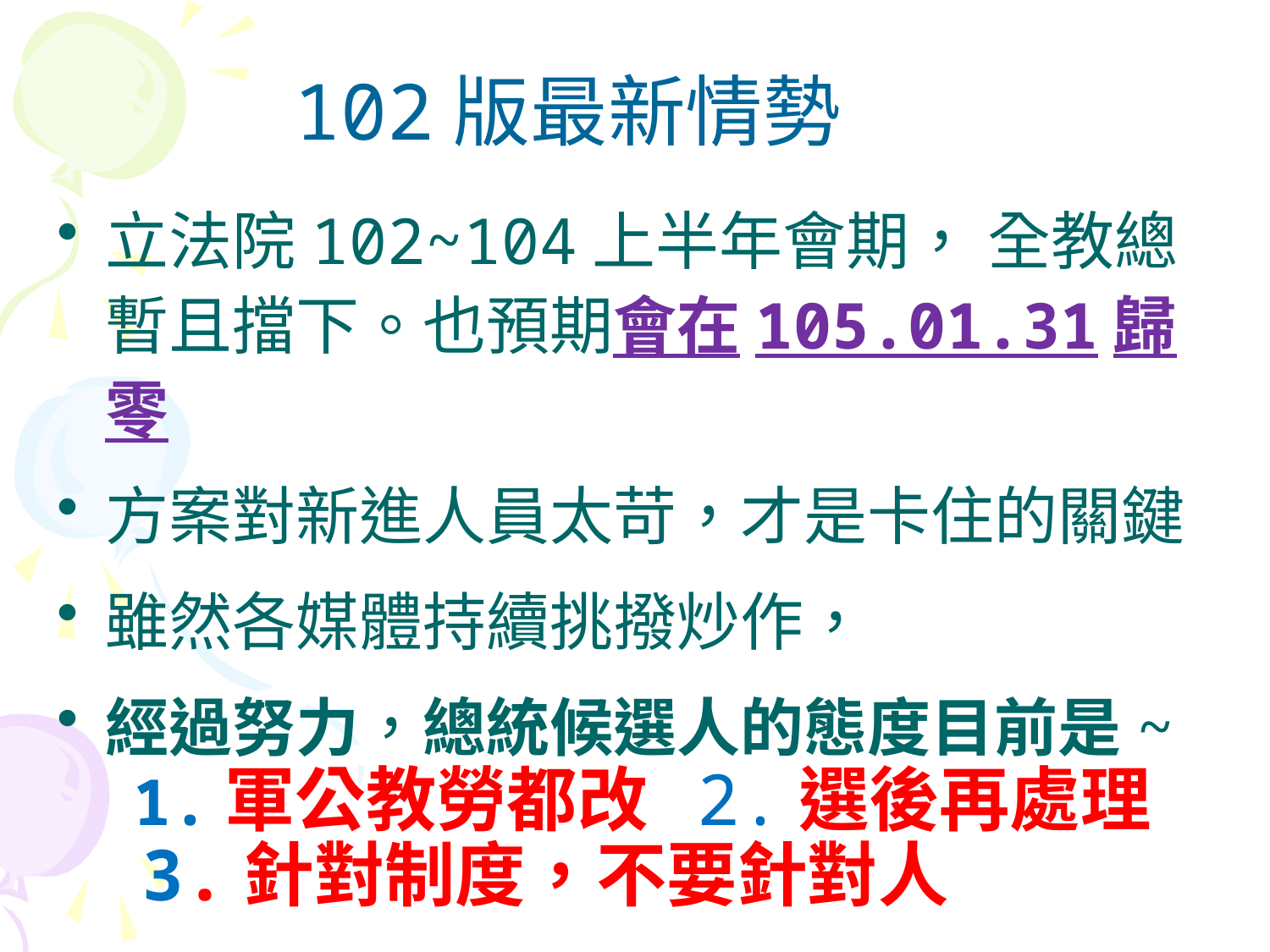

102版最新情勢
立法院102~104上半年會期， 全教總暫且擋下。也預期會在105.01.31歸零
方案對新進人員太苛，才是卡住的關鍵
雖然各媒體持續挑撥炒作，
經過努力，總統候選人的態度目前是~
  1.軍公教勞都改  2.選後再處理
  3.針對制度，不要針對人